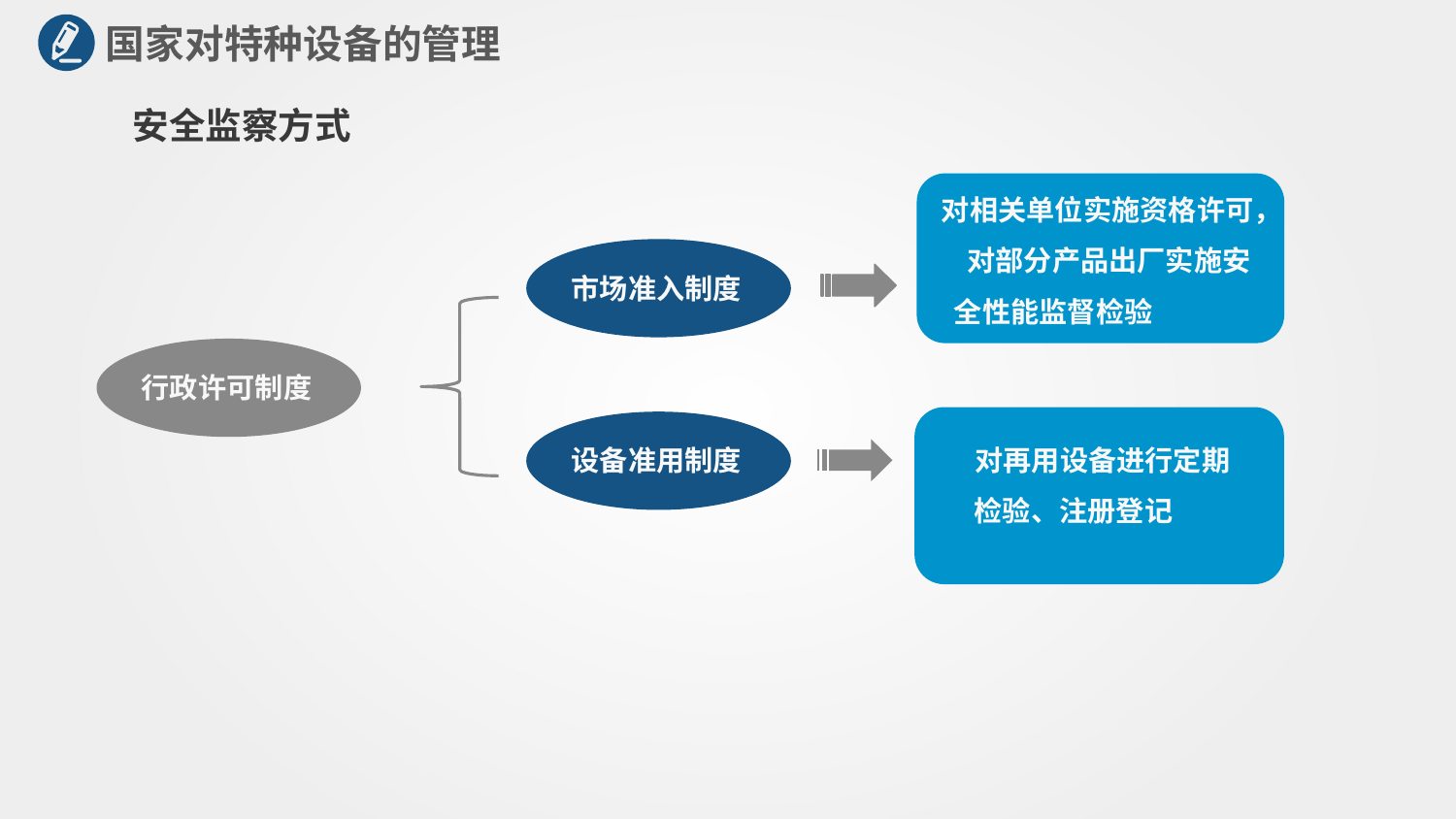

国家对特种设备的管理

安全监察方式
    对相关单位实施资格许可，  对部分产品出厂实施安全性能监督检验

市场准入制度

行政许可制度

设备准用制度
      对再用设备进行定期检验、注册登记